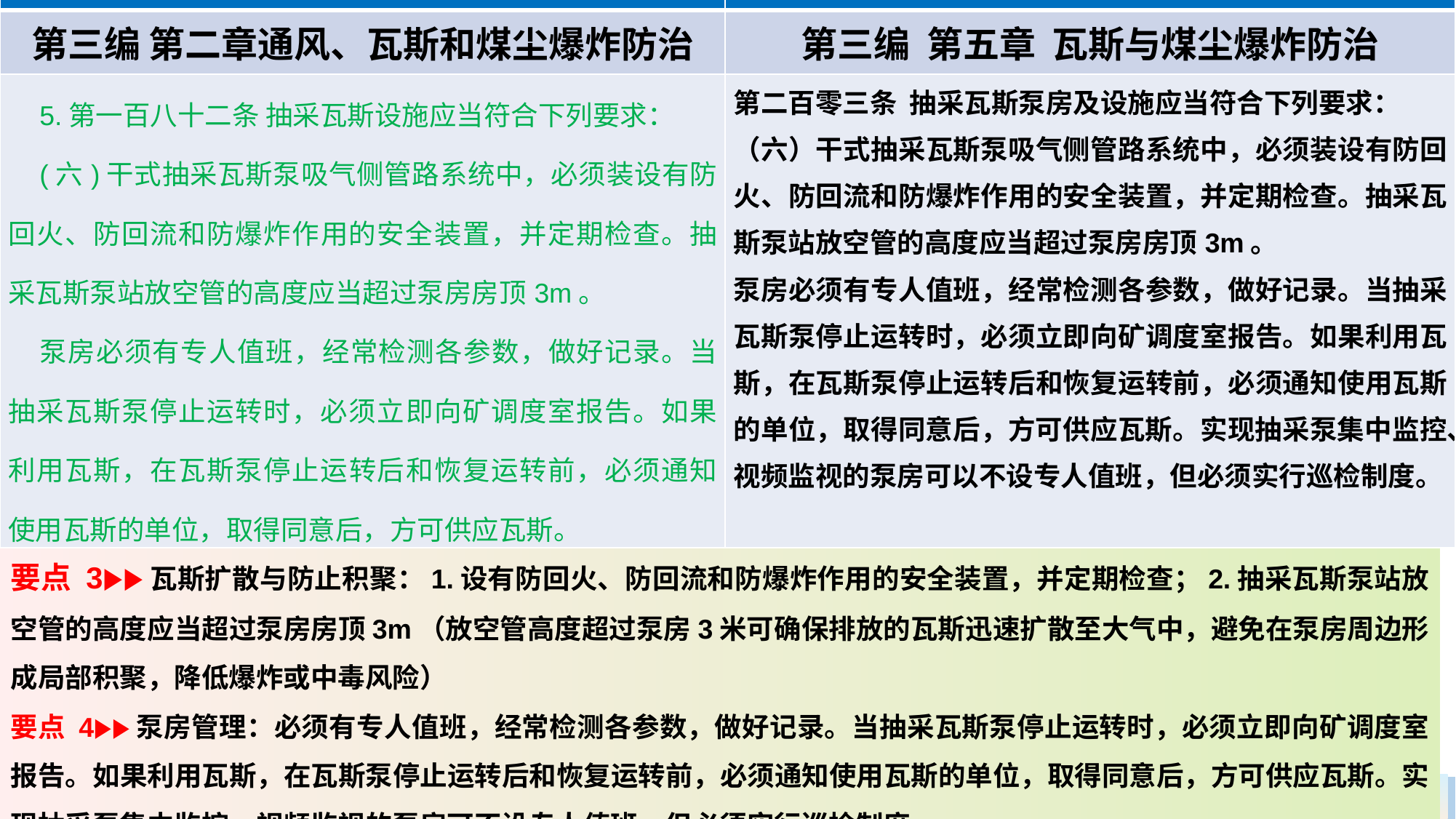

| 《煤矿安全规程》（2022版） | 《煤矿安全规程》（2025版） |
| --- | --- |
| 第三编 第二章通风、瓦斯和煤尘爆炸防治 | 第三编 第五章 瓦斯与煤尘爆炸防治 |
| 5.第一百八十二条 抽采瓦斯设施应当符合下列要求： (六)干式抽采瓦斯泵吸气侧管路系统中，必须装设有防回火、防回流和防爆炸作用的安全装置，并定期检查。抽采瓦斯泵站放空管的高度应当超过泵房房顶3m。 泵房必须有专人值班，经常检测各参数，做好记录。当抽采瓦斯泵停止运转时，必须立即向矿调度室报告。如果利用瓦斯，在瓦斯泵停止运转后和恢复运转前，必须通知使用瓦斯的单位，取得同意后，方可供应瓦斯。 | 第二百零三条 抽采瓦斯泵房及设施应当符合下列要求： （六）干式抽采瓦斯泵吸气侧管路系统中，必须装设有防回火、防回流和防爆炸作用的安全装置，并定期检查。抽采瓦斯泵站放空管的高度应当超过泵房房顶3m。 泵房必须有专人值班，经常检测各参数，做好记录。当抽采瓦斯泵停止运转时，必须立即向矿调度室报告。如果利用瓦斯，在瓦斯泵停止运转后和恢复运转前，必须通知使用瓦斯的单位，取得同意后，方可供应瓦斯。实现抽采泵集中监控、视频监视的泵房可以不设专人值班，但必须实行巡检制度。 |
【培训要点】      本条是关于矿井抽采瓦斯泵房及设施的有关规定。
要点 3▶▶‌瓦斯扩散与防止积聚‌：1.设有防回火、防回流和防爆炸作用的安全装置，并定期检查；2.抽采瓦斯泵站放空管的高度应当超过泵房房顶3m（放空管高度超过泵房3米可确保排放的瓦斯迅速扩散至大气中，避免在泵房周边形成局部积聚，降低爆炸或中毒风险‌）
要点 4▶▶‌泵房管理：必须有专人值班，经常检测各参数，做好记录。当抽采瓦斯泵停止运转时，必须立即向矿调度室报告。如果利用瓦斯，在瓦斯泵停止运转后和恢复运转前，必须通知使用瓦斯的单位，取得同意后，方可供应瓦斯。实现抽采泵集中监控、视频监视的泵房可不设专人值班，但必须实行巡检制度。